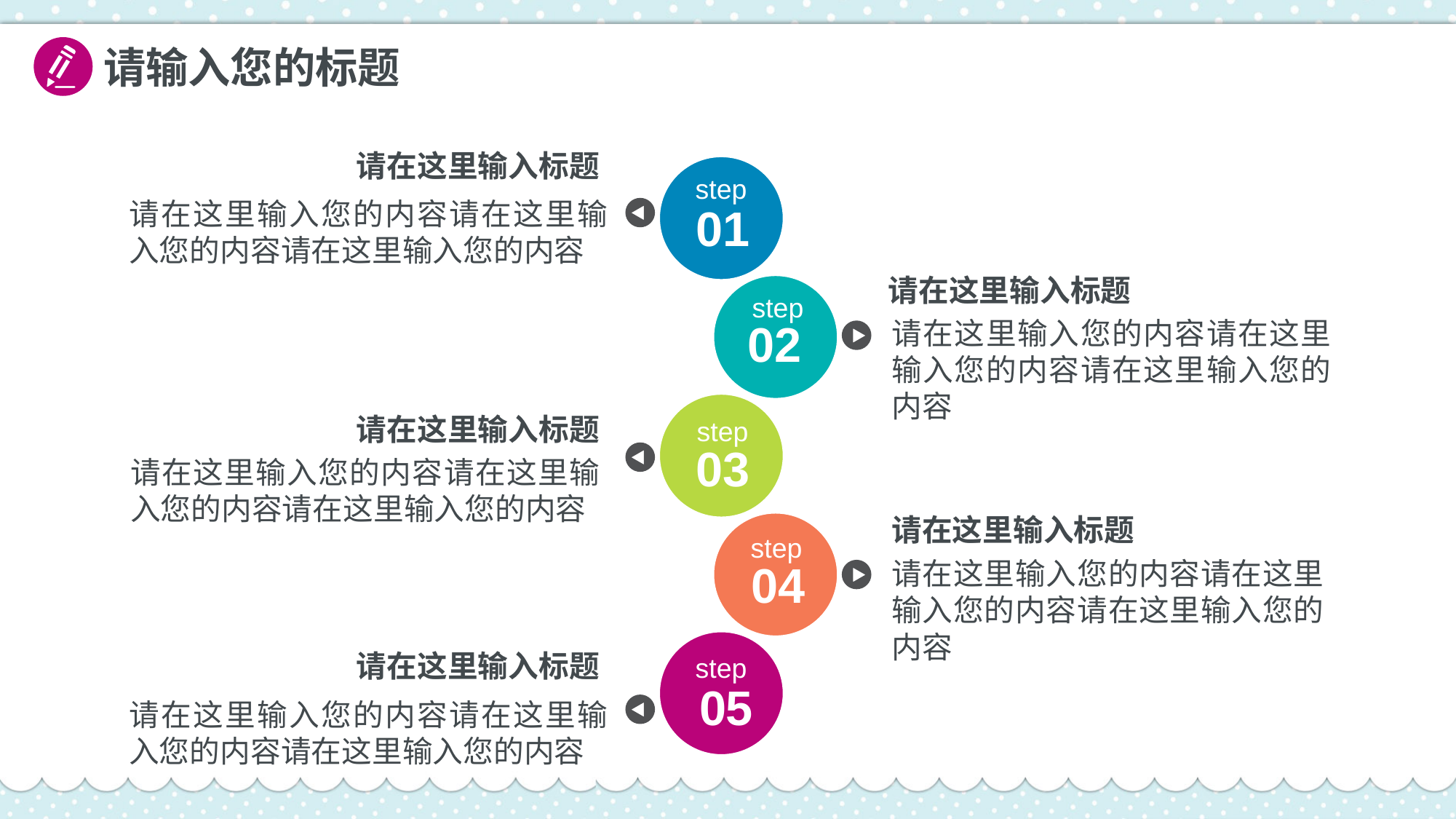

请输入您的标题

请在这里输入标题

step
请在这里输入您的内容请在这里输入您的内容请在这里输入您的内容
01

请在这里输入标题

step
02
请在这里输入您的内容请在这里输入您的内容请在这里输入您的内容

请在这里输入标题
step
03

请在这里输入您的内容请在这里输入您的内容请在这里输入您的内容
请在这里输入标题

step
04
请在这里输入您的内容请在这里输入您的内容请在这里输入您的内容

请在这里输入标题
step
05
请在这里输入您的内容请在这里输入您的内容请在这里输入您的内容